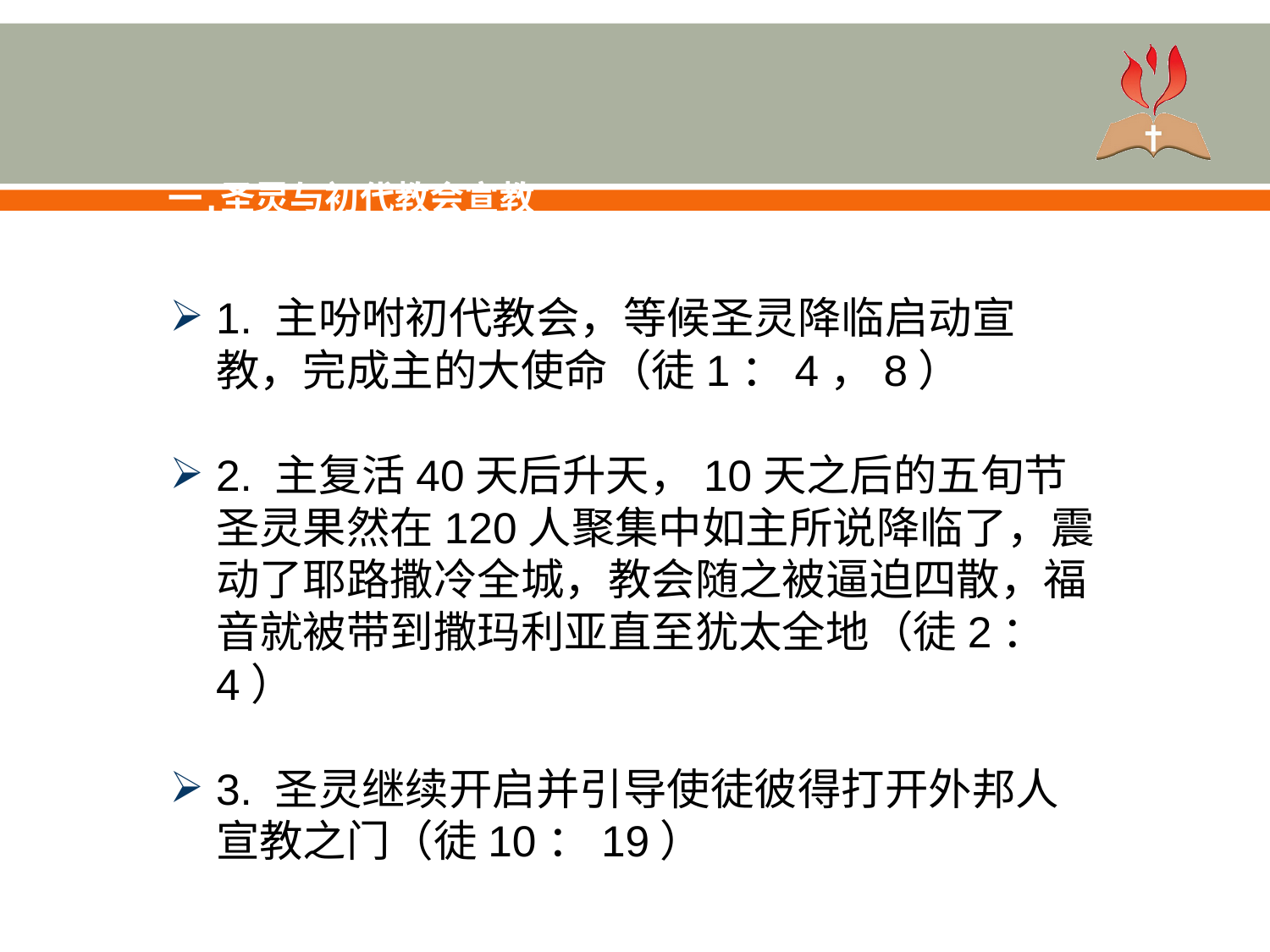

一.圣灵与初代教会宣教
1. 主吩咐初代教会，等候圣灵降临启动宣教，完成主的大使命（徒1：4，8）

2. 主复活40天后升天，10天之后的五旬节圣灵果然在120人聚集中如主所说降临了，震动了耶路撒冷全城，教会随之被逼迫四散，福音就被带到撒玛利亚直至犹太全地（徒2：4）

3. 圣灵继续开启并引导使徒彼得打开外邦人宣教之门（徒10：19）